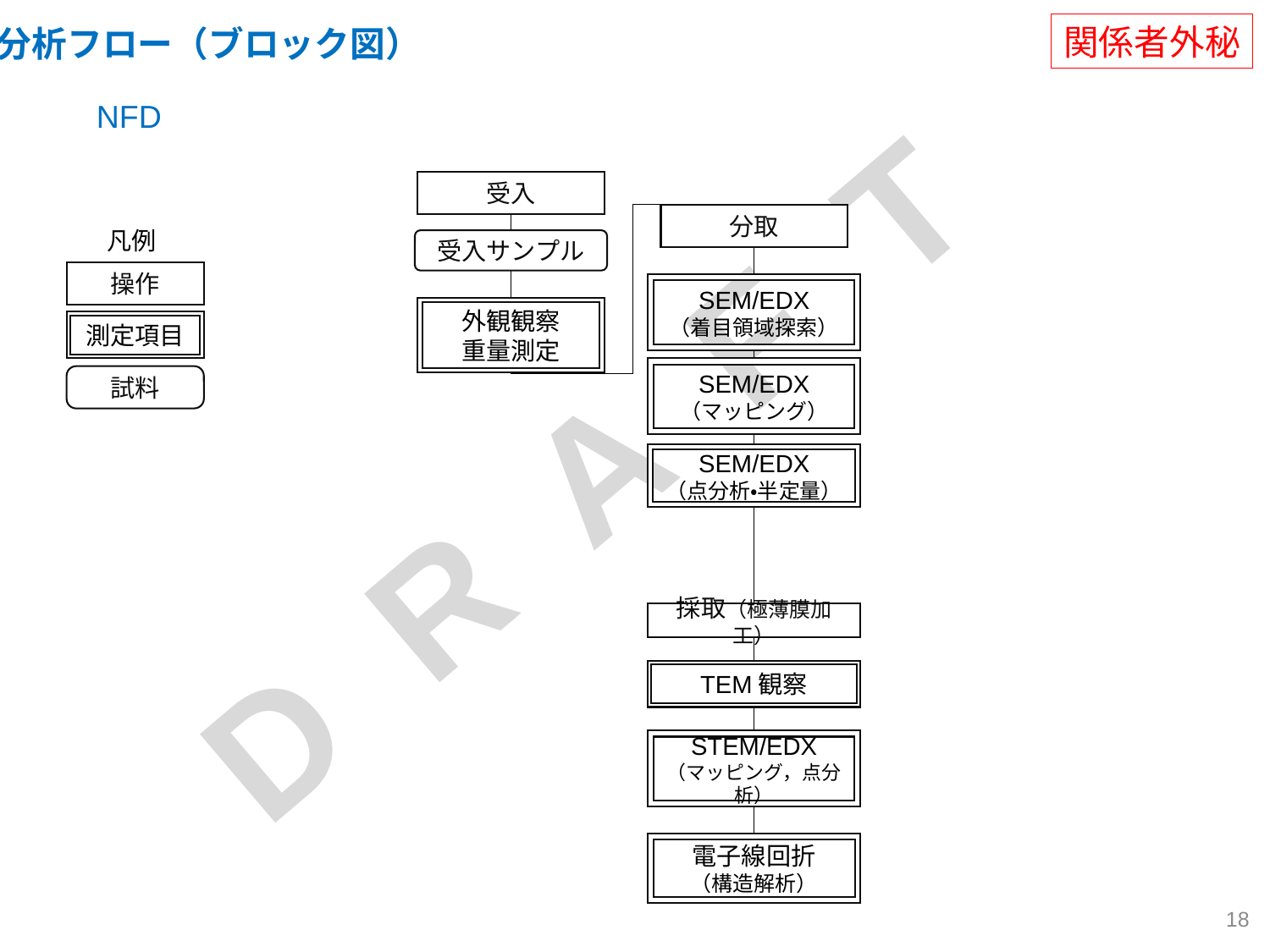

関係者外秘
分析フロー（ブロック図）
NFD
受入
分取
凡例
受入サンプル
操作
SEM/EDX
（着目領域探索）
外観観察
重量測定
測定項目
SEM/EDX
（マッピング）
試料
SEM/EDX
（点分析・半定量）
採取（極薄膜加工）
TEM観察
STEM/EDX
（マッピング，点分析）
電子線回折
（構造解析）
18